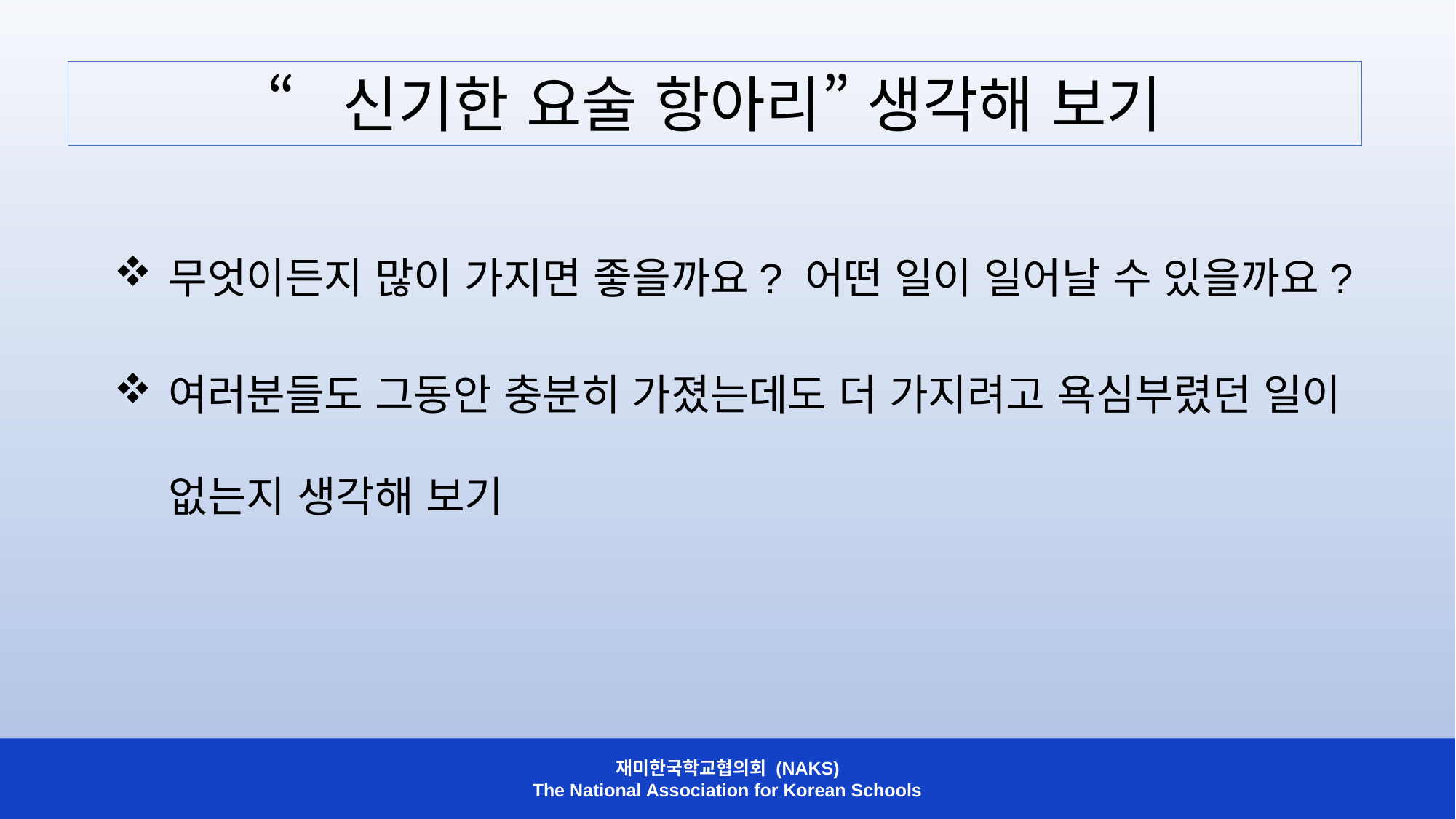

“신기한 요술 항아리” 생각해 보기
무엇이든지 많이 가지면 좋을까요? 어떤 일이 일어날 수 있을까요?
여러분들도 그동안 충분히 가졌는데도 더 가지려고 욕심부렸던 일이 없는지 생각해 보기

재미한국학교협의회 (NAKS)
The National Association for Korean Schools